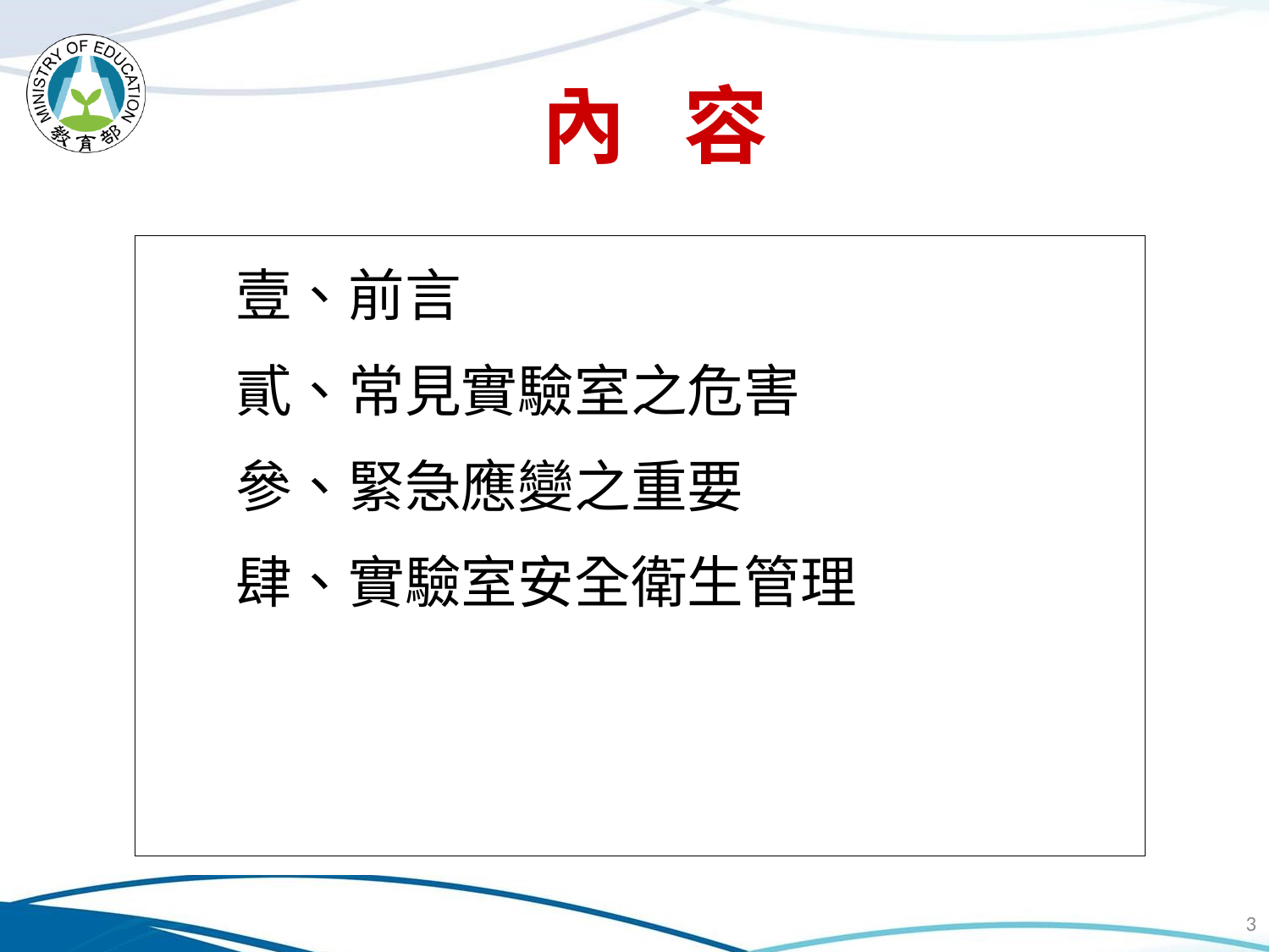

內   容
壹、前言
貳、常見實驗室之危害
參、緊急應變之重要
肆、實驗室安全衛生管理
3